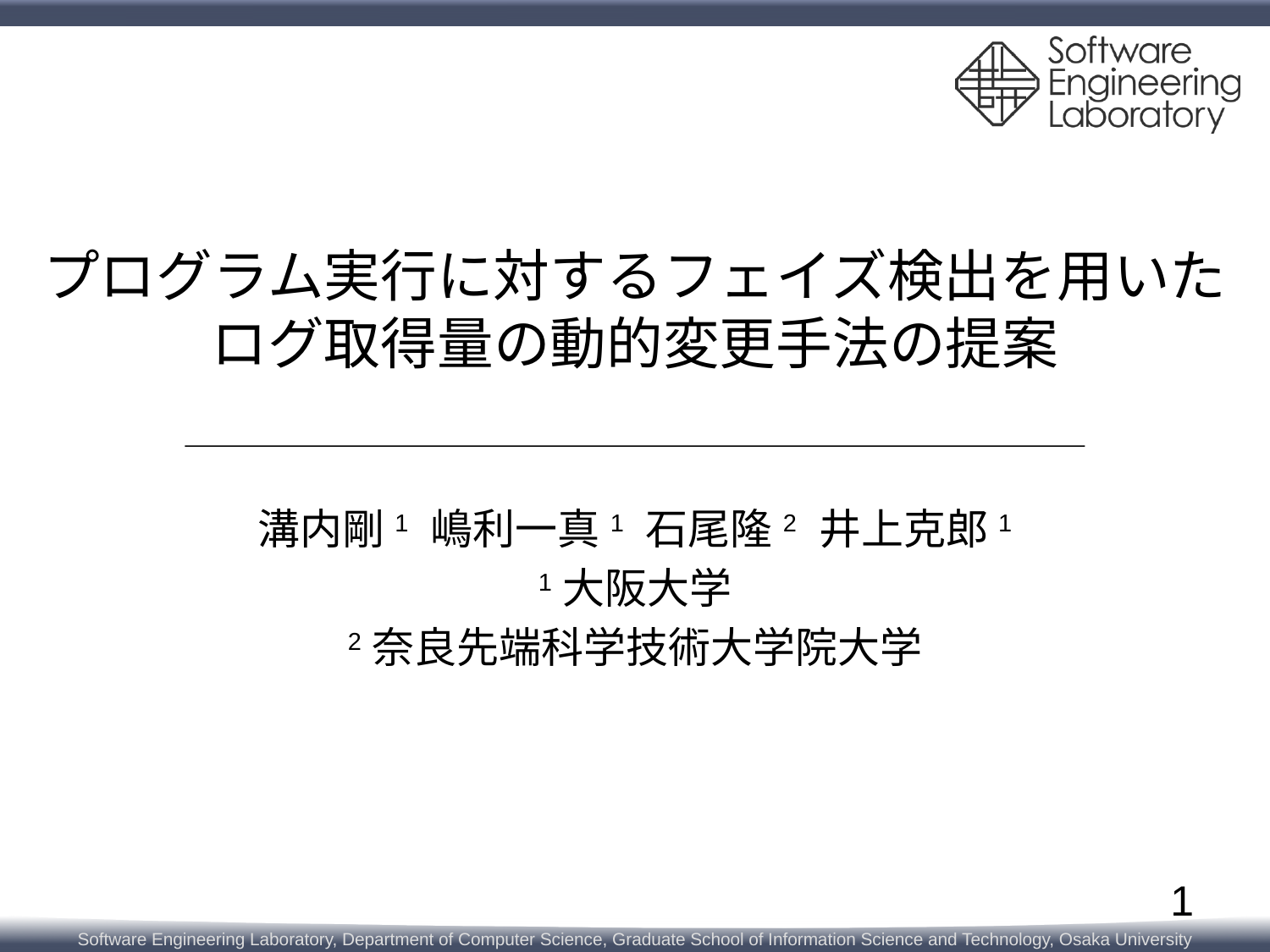

# プログラム実行に対するフェイズ検出を用いた ログ取得量の動的変更手法の提案
溝内剛1 嶋利一真1 石尾隆2 井上克郎1
1大阪大学
2奈良先端科学技術大学院大学
1